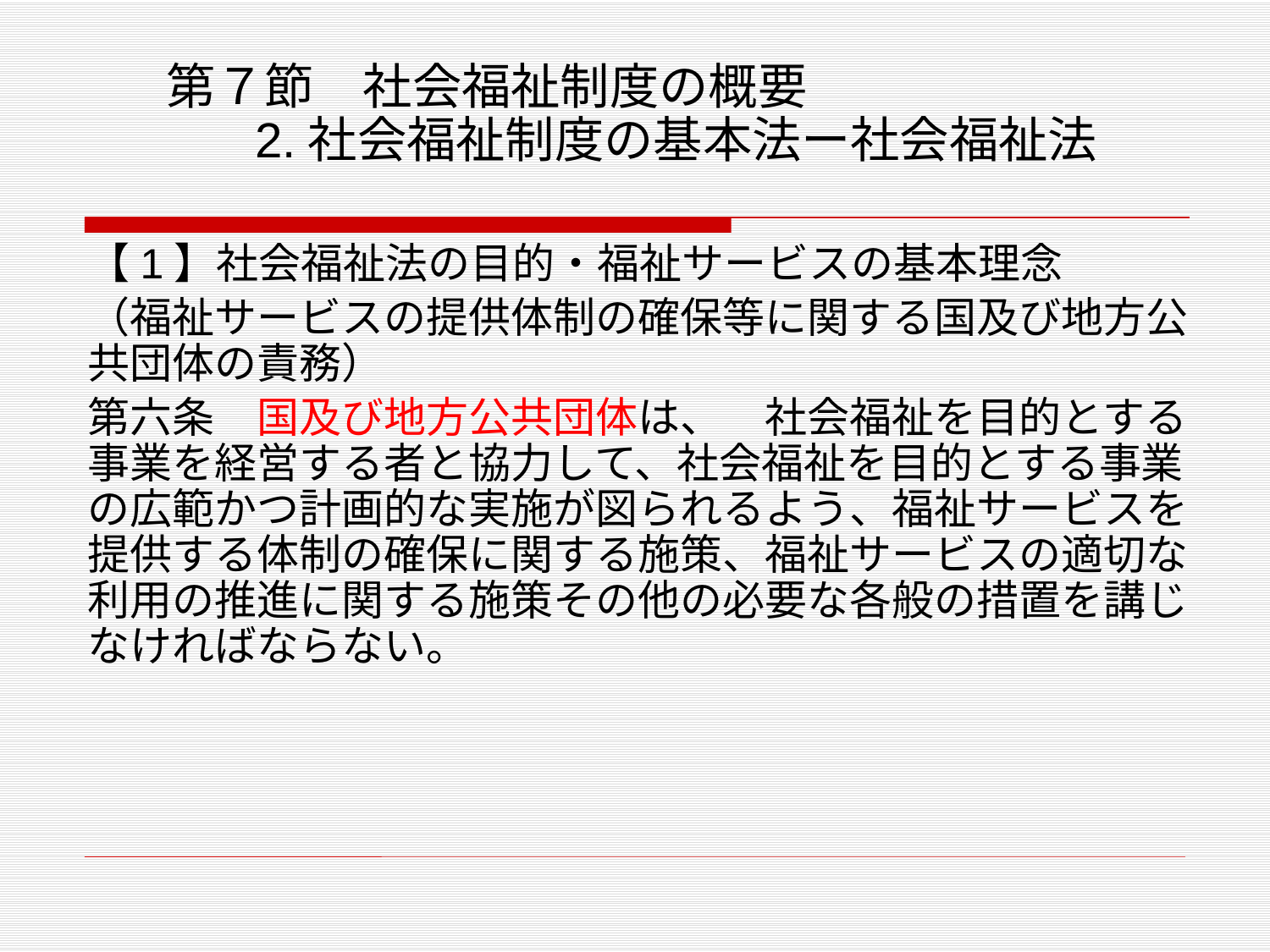

# 第７節　社会福祉制度の概要 2.社会福祉制度の基本法ー社会福祉法
【1】社会福祉法の目的・福祉サービスの基本理念
（福祉サービスの提供体制の確保等に関する国及び地方公共団体の責務）
第六条　国及び地方公共団体は、　社会福祉を目的とする事業を経営する者と協力して、社会福祉を目的とする事業の広範かつ計画的な実施が図られるよう、福祉サービスを提供する体制の確保に関する施策、福祉サービスの適切な利用の推進に関する施策その他の必要な各般の措置を講じなければならない。